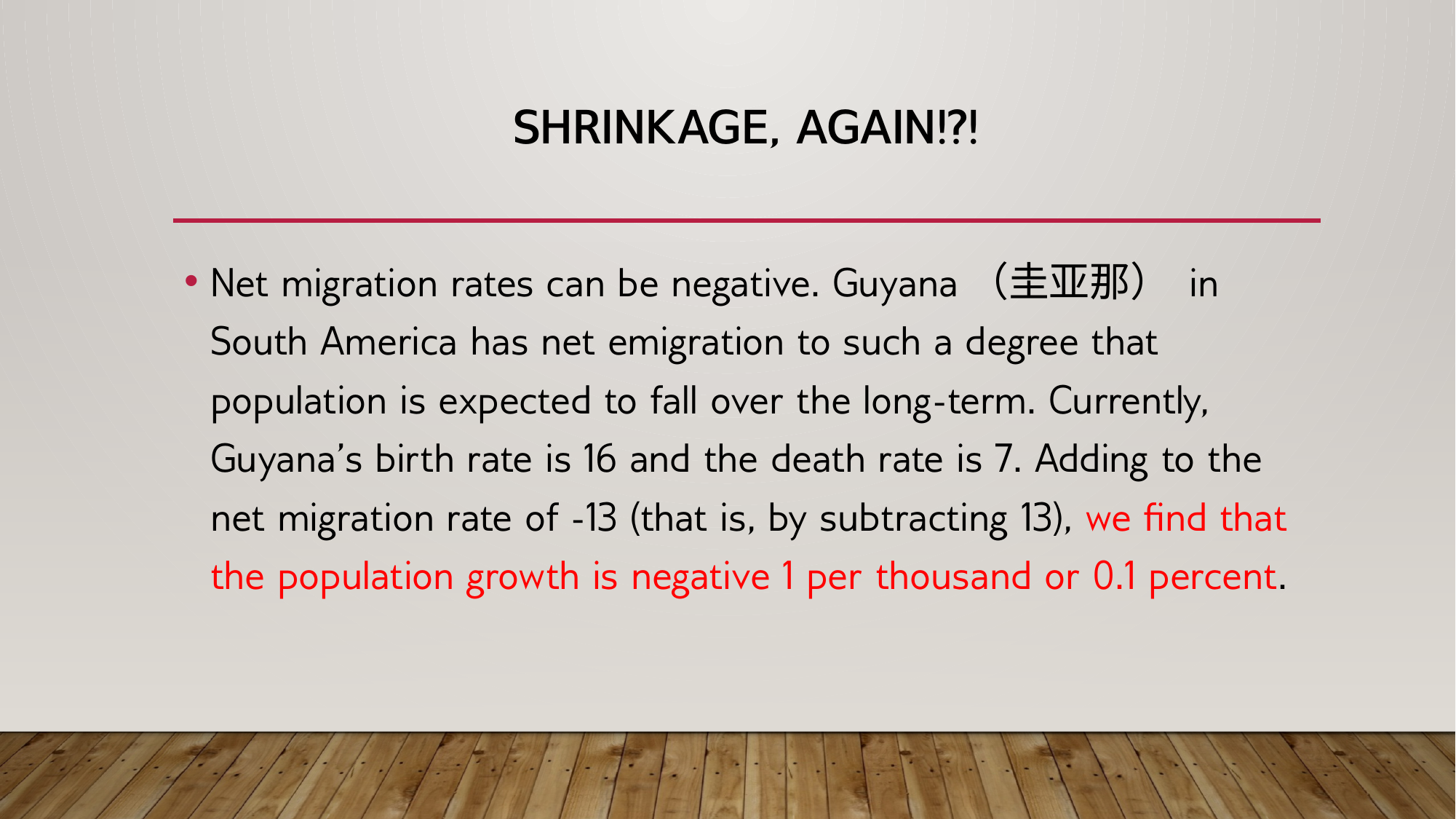

# Shrinkage, Again!?!
Net migration rates can be negative. Guyana（圭亚那） in South America has net emigration to such a degree that population is expected to fall over the long-term. Currently, Guyana’s birth rate is 16 and the death rate is 7. Adding to the net migration rate of −13 (that is, by subtracting 13), we find that the population growth is negative 1 per thousand or 0.1 percent.